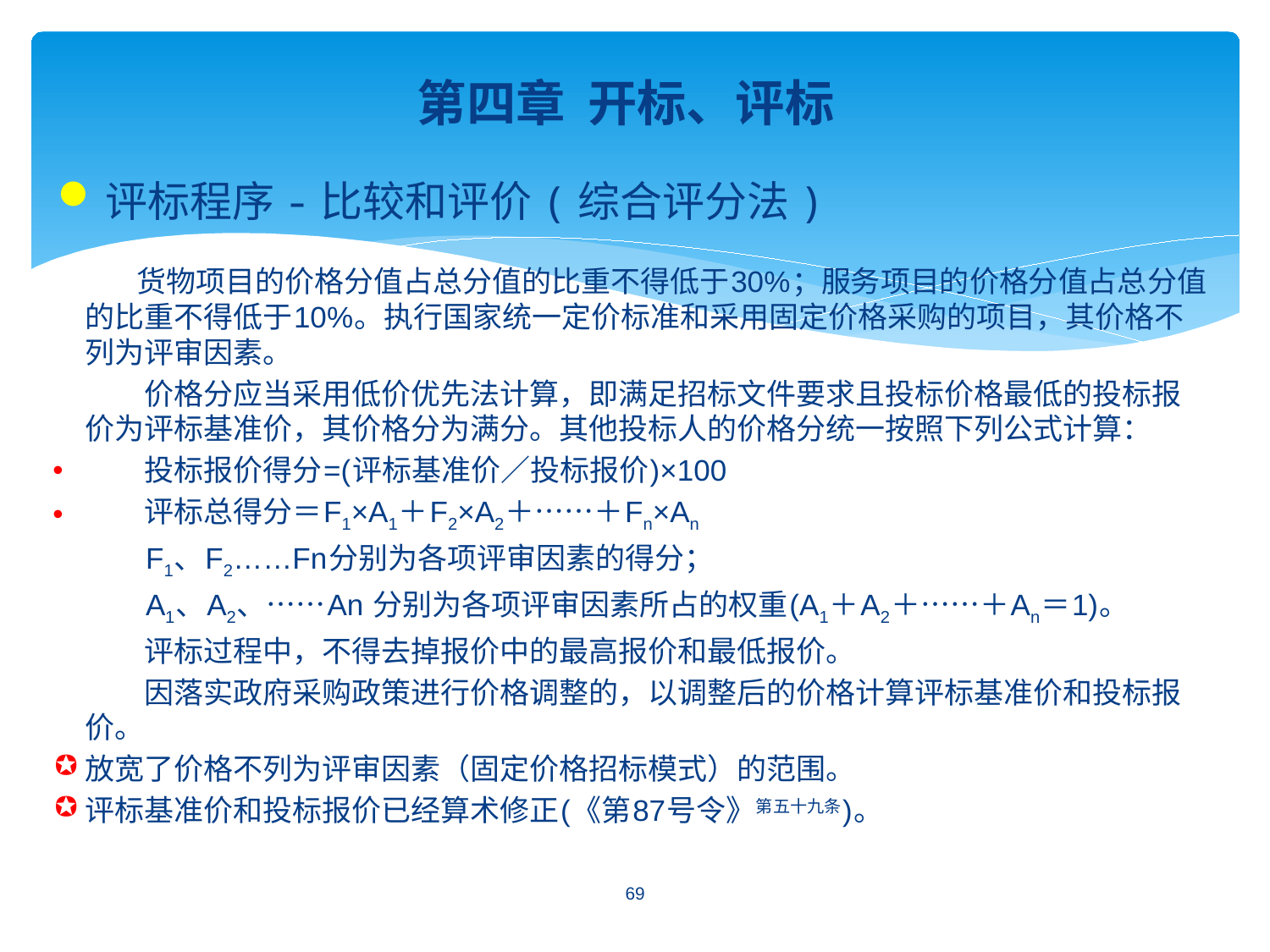

第四章  开标、评标
评标程序-比较和评价(综合评分法)
　　      货物项目的价格分值占总分值的比重不得低于30%；服务项目的价格分值占总分值的比重不得低于10%。执行国家统一定价标准和采用固定价格采购的项目，其价格不列为评审因素。
　　价格分应当采用低价优先法计算，即满足招标文件要求且投标价格最低的投标报价为评标基准价，其价格分为满分。其他投标人的价格分统一按照下列公式计算：
　　投标报价得分=(评标基准价／投标报价)×100
　　评标总得分＝F1×A1＋F2×A2＋……＋Fn×An
　　F1、F2……Fn分别为各项评审因素的得分；
　　A1、A2、……An 分别为各项评审因素所占的权重(A1＋A2＋……＋An＝1)。
　　评标过程中，不得去掉报价中的最高报价和最低报价。
　　因落实政府采购政策进行价格调整的，以调整后的价格计算评标基准价和投标报价。
放宽了价格不列为评审因素（固定价格招标模式）的范围。
评标基准价和投标报价已经算术修正(《第87号令》第五十九条)。
69